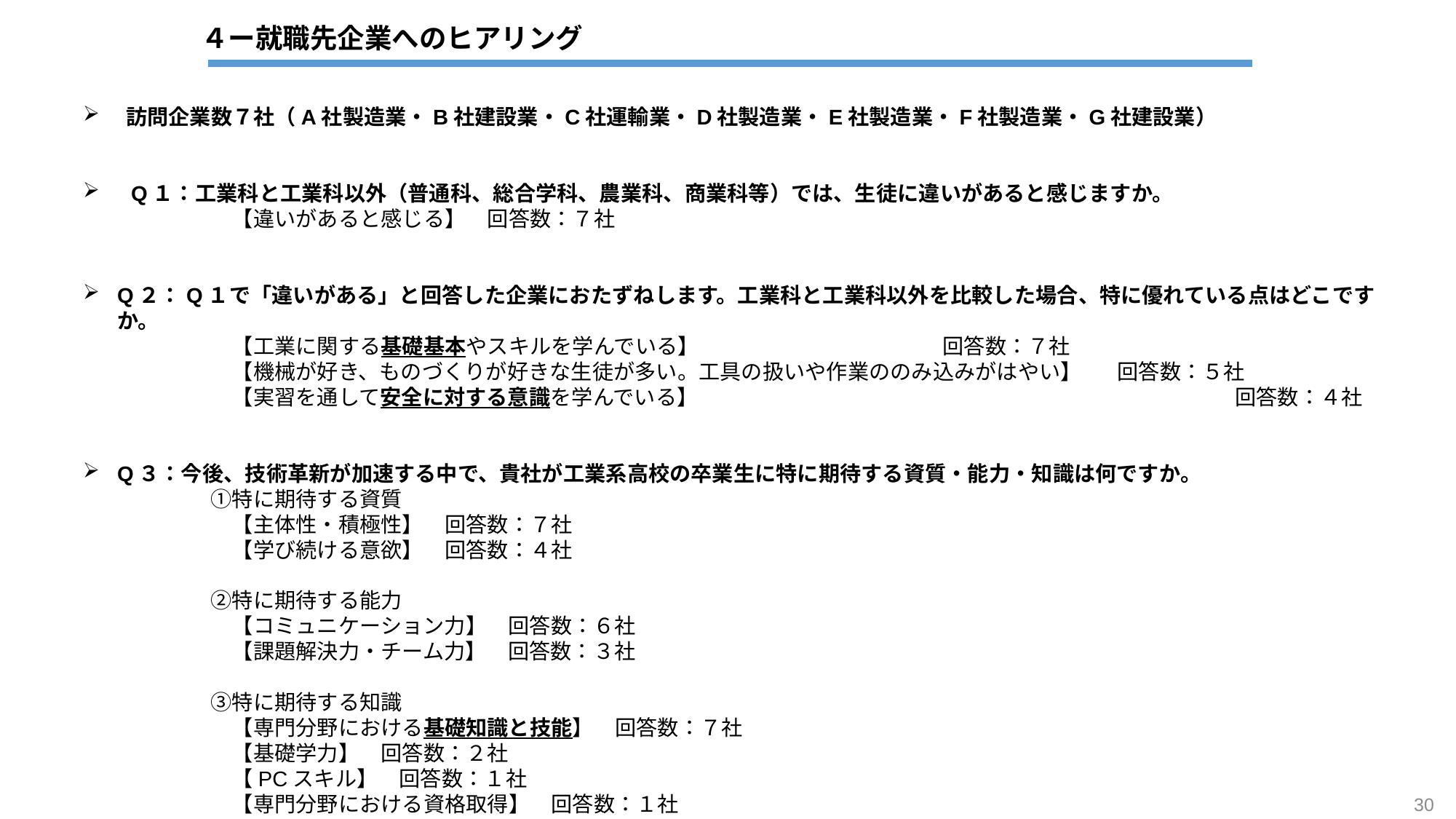

４ー就職先企業へのヒアリング
　訪問企業数７社（A社製造業・B社建設業・C社運輸業・D社製造業・E社製造業・F社製造業・G社建設業）

　Q１：工業科と工業科以外（普通科、総合学科、農業科、商業科等）では、生徒に違いがあると感じますか。
　　　　　　　【違いがあると感じる】　回答数：７社

Q２：Q１で「違いがある」と回答した企業におたずねします。工業科と工業科以外を比較した場合、特に優れている点はどこですか。
　　　　　　　【工業に関する基礎基本やスキルを学んでいる】　                                               回答数：７社
　　　　　　　【機械が好き、ものづくりが好きな生徒が多い。工具の扱いや作業ののみ込みがはやい】   　回答数：５社
　　　　　　　【実習を通して安全に対する意識を学んでいる】　　　　　　　　　　　　　　　　　　　　　　　　　 回答数：４社

Q３：今後、技術革新が加速する中で、貴社が工業系高校の卒業生に特に期待する資質・能力・知識は何ですか。
　　　　　　①特に期待する資質
　　　　　　　【主体性・積極性】　回答数：７社
　　　　　　　【学び続ける意欲】　回答数：４社

　　　　　　②特に期待する能力
　　　　　　　【コミュニケーション力】　回答数：６社
　　　　　　　【課題解決力・チーム力】　回答数：３社

　　　　　　③特に期待する知識
　　　　　　　【専門分野における基礎知識と技能】　回答数：７社
　　　　　　　【基礎学力】　回答数：２社
　　　　　　　【PCスキル】　回答数：１社
　　　　　　　【専門分野における資格取得】　回答数：１社
30